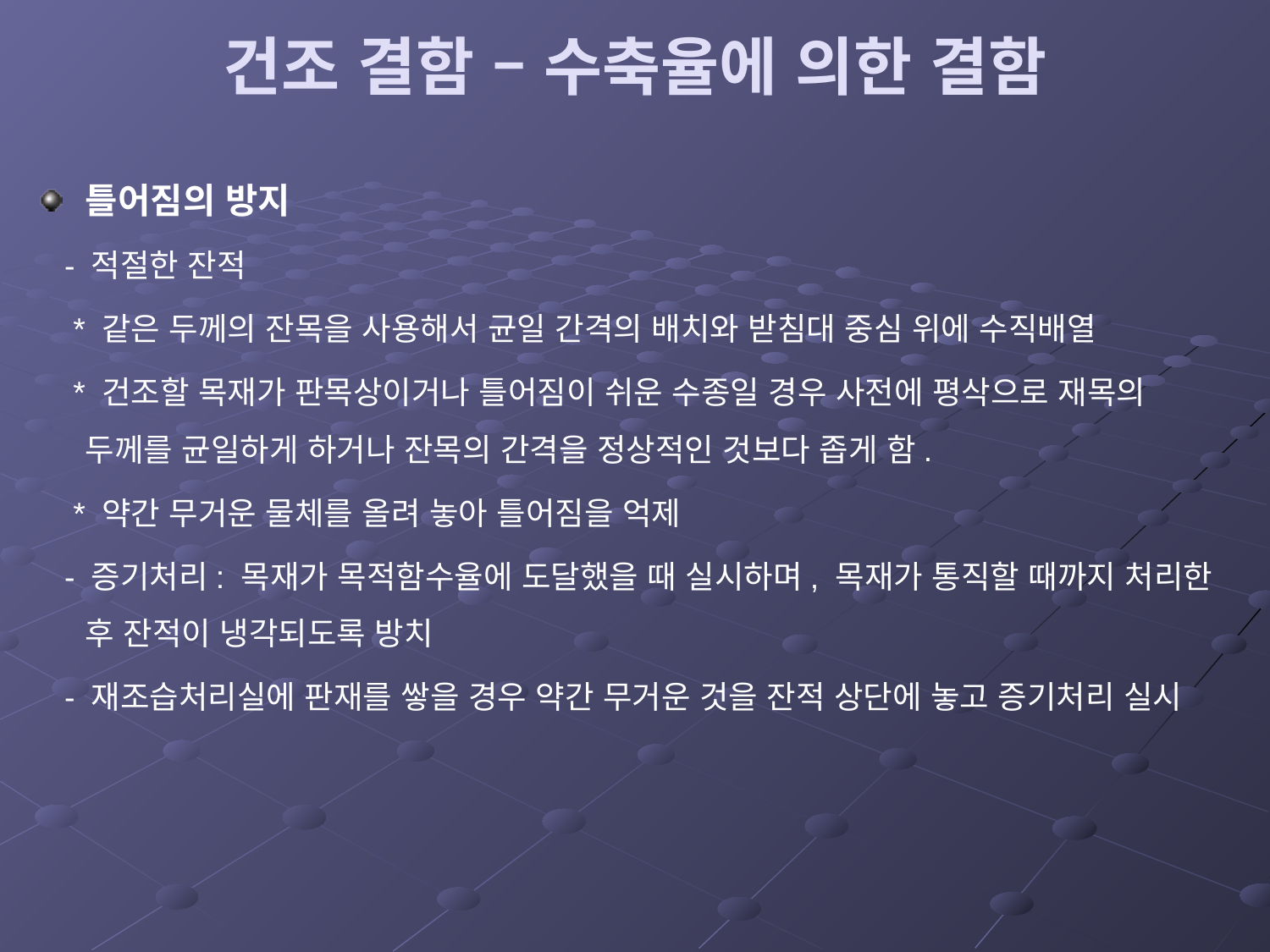

# 건조 결함 – 수축율에 의한 결함
틀어짐의 방지
   - 적절한 잔적
    * 같은 두께의 잔목을 사용해서 균일 간격의 배치와 받침대 중심 위에 수직배열
    * 건조할 목재가 판목상이거나 틀어짐이 쉬운 수종일 경우 사전에 평삭으로 재목의 두께를 균일하게 하거나 잔목의 간격을 정상적인 것보다 좁게 함.
    * 약간 무거운 물체를 올려 놓아 틀어짐을 억제
   - 증기처리: 목재가 목적함수율에 도달했을 때 실시하며, 목재가 통직할 때까지 처리한 후 잔적이 냉각되도록 방치
   - 재조습처리실에 판재를 쌓을 경우 약간 무거운 것을 잔적 상단에 놓고 증기처리 실시